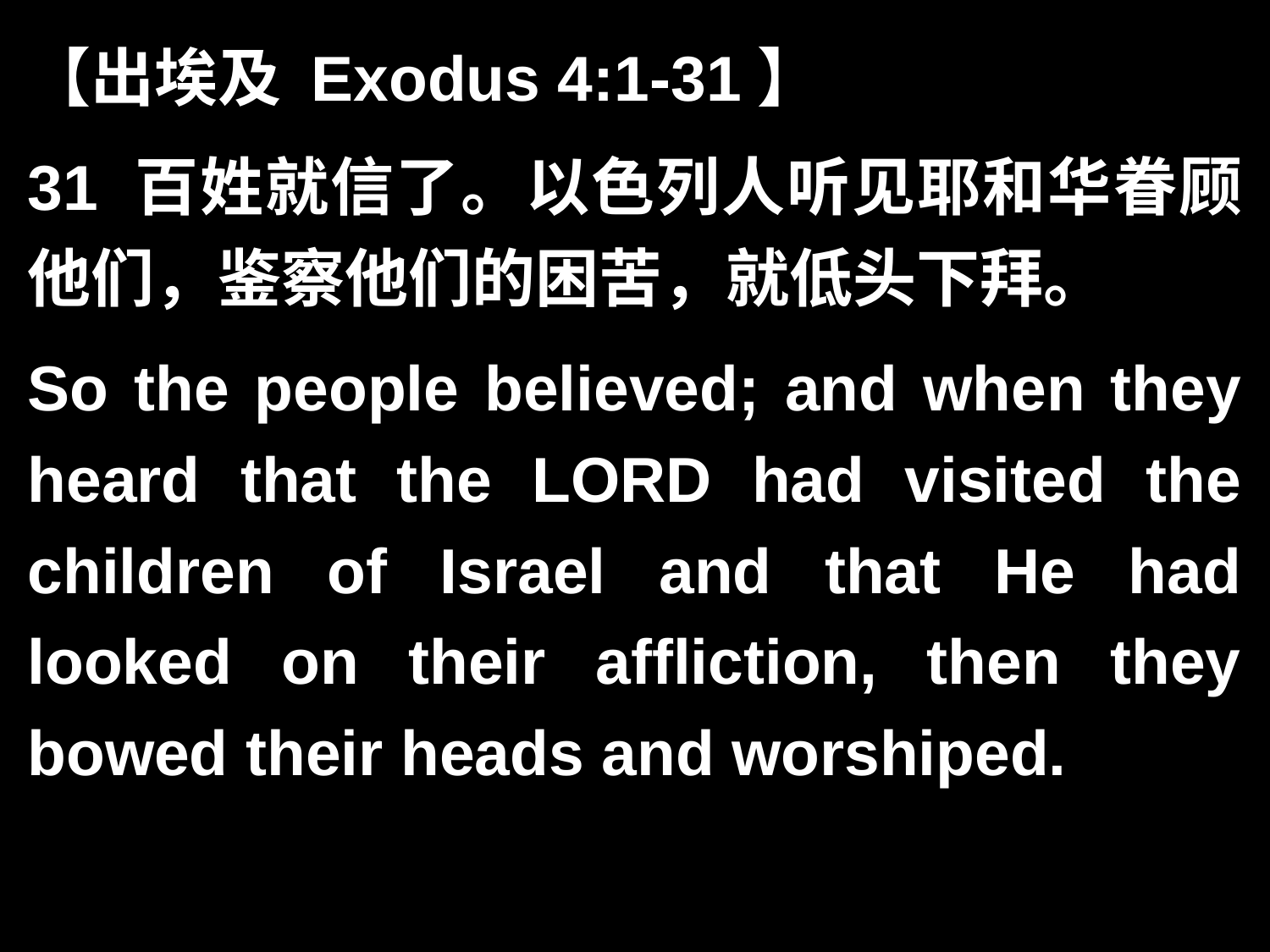

【出埃及 Exodus 4:1-31】
31 百姓就信了。以色列人听见耶和华眷顾他们，鉴察他们的困苦，就低头下拜。
So the people believed; and when they heard that the LORD had visited the children of Israel and that He had looked on their affliction, then they bowed their heads and worshiped.